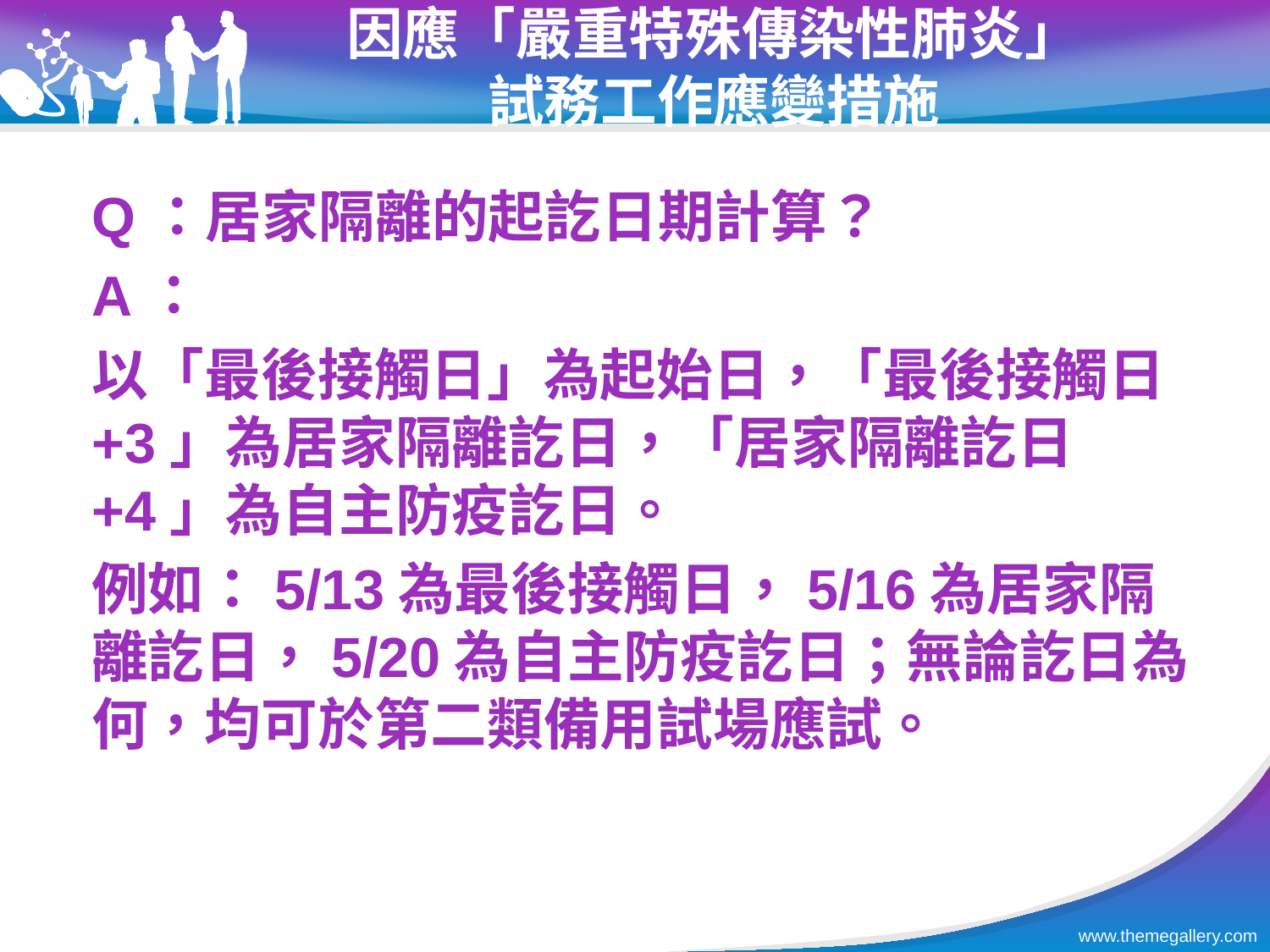

因應「嚴重特殊傳染性肺炎」
試務工作應變措施
Q：居家隔離的起訖日期計算？
A：
以「最後接觸日」為起始日，「最後接觸日+3」為居家隔離訖日，「居家隔離訖日+4」為自主防疫訖日。
例如：5/13為最後接觸日，5/16為居家隔離訖日，5/20為自主防疫訖日；無論訖日為何，均可於第二類備用試場應試。